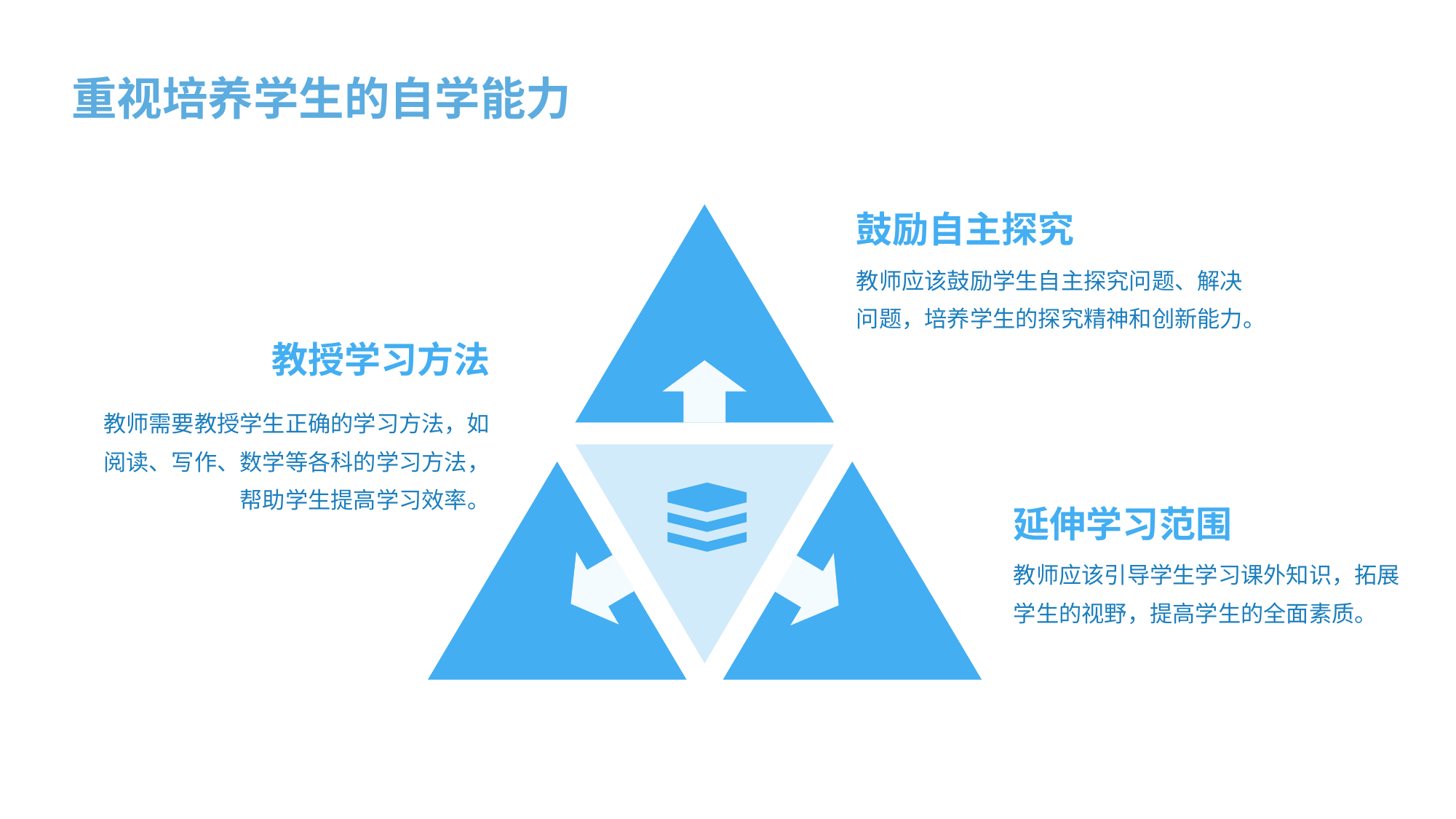

重视培养学生的自学能力
鼓励自主探究

教师应该鼓励学生自主探究问题、解决问题，培养学生的探究精神和创新能力。
教授学习方法

教师需要教授学生正确的学习方法，如阅读、写作、数学等各科的学习方法，帮助学生提高学习效率。

延伸学习范围

教师应该引导学生学习课外知识，拓展学生的视野，提高学生的全面素质。